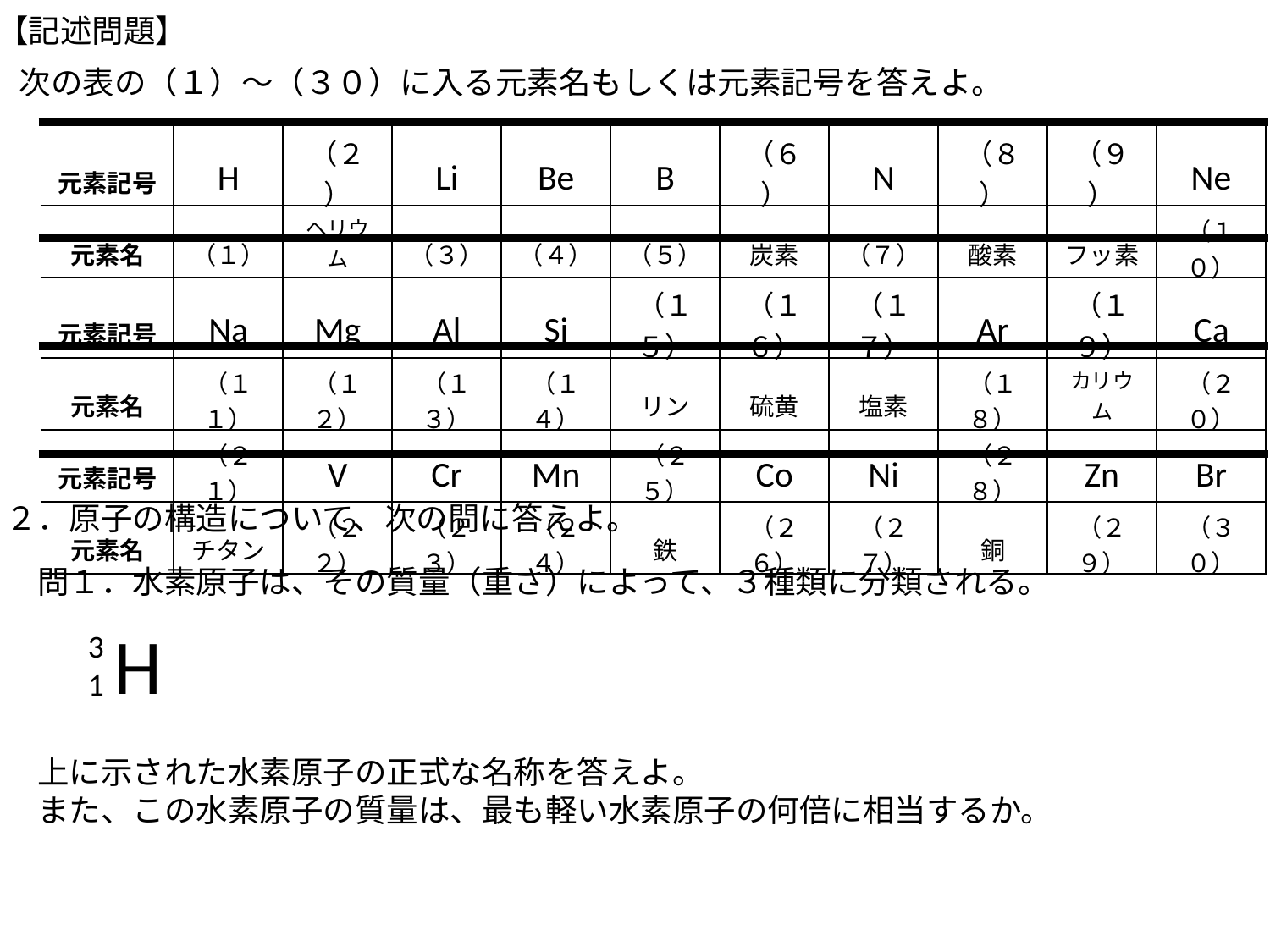

【記述問題】
１．次の表の（１）～（３０）に入る元素名もしくは元素記号を答えよ。
| 元素記号 | H | （２） | Li | Be | B | （６） | N | （８） | （９） | Ne |
| --- | --- | --- | --- | --- | --- | --- | --- | --- | --- | --- |
| 元素名 | （１） | ヘリウム | （３） | （４） | （５） | 炭素 | （７） | 酸素 | フッ素 | （１０） |
| 元素記号 | Na | Mg | Al | Si | （１５） | （１６） | （１７） | Ar | （１９） | Ca |
| 元素名 | （１１） | （１２） | （１３） | （１４） | リン | 硫黄 | 塩素 | （１８） | カリウム | （２０） |
| 元素記号 | （２１） | V | Cr | Mn | （２５） | Co | Ni | （２８） | Zn | Br |
| 元素名 | チタン | （２２） | （２３） | （２４） | 鉄 | （２６） | （２７） | 銅 | （２９） | （３０） |
２．原子の構造について、次の問に答えよ。
問１．水素原子は、その質量（重さ）によって、３種類に分類される。

上に示された水素原子の正式な名称を答えよ。
また、この水素原子の質量は、最も軽い水素原子の何倍に相当するか。

H
3
1